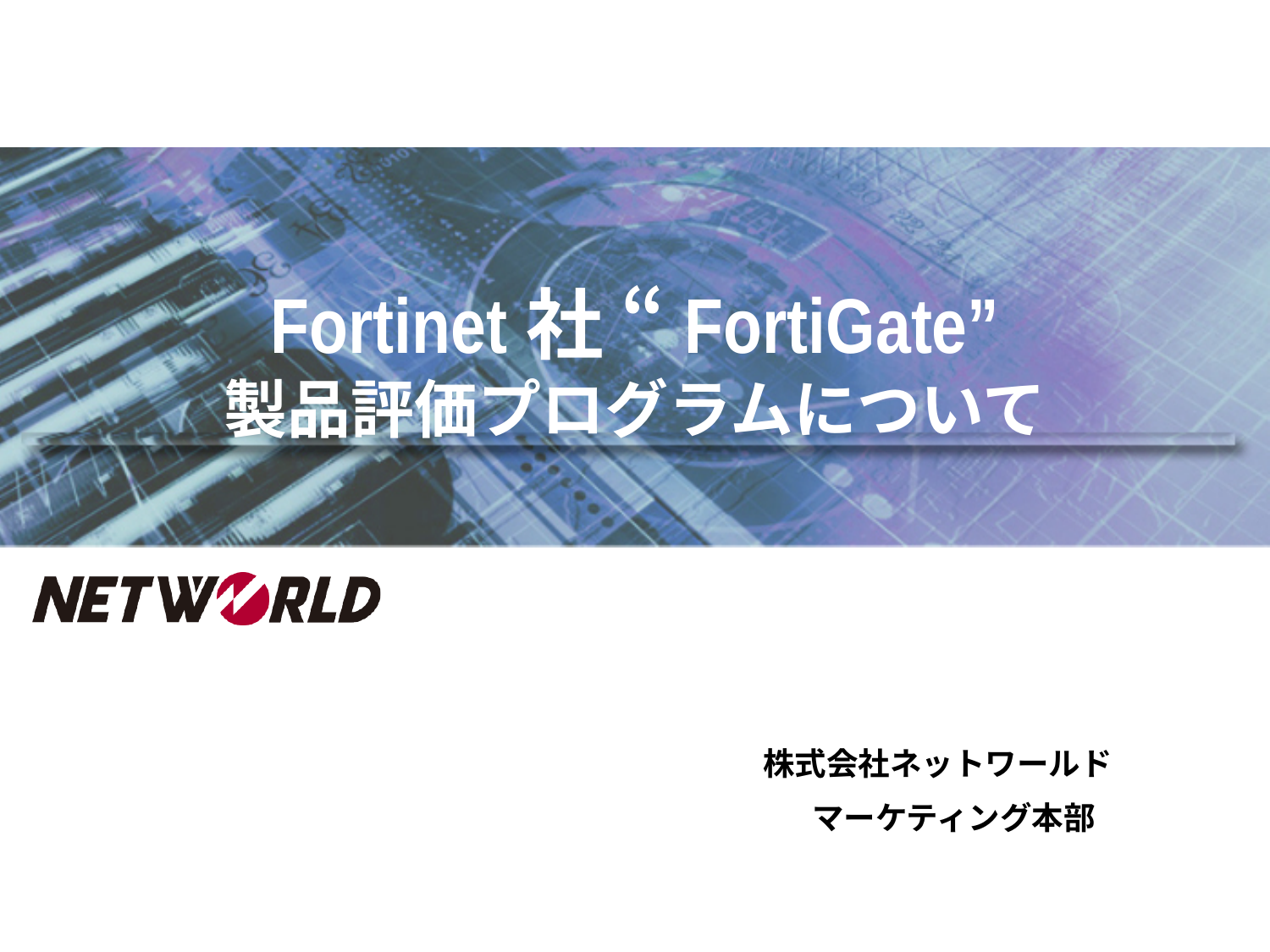

Fortinet社 “FortiGate”
製品評価プログラムについて
株式会社ネットワールド
マーケティング本部